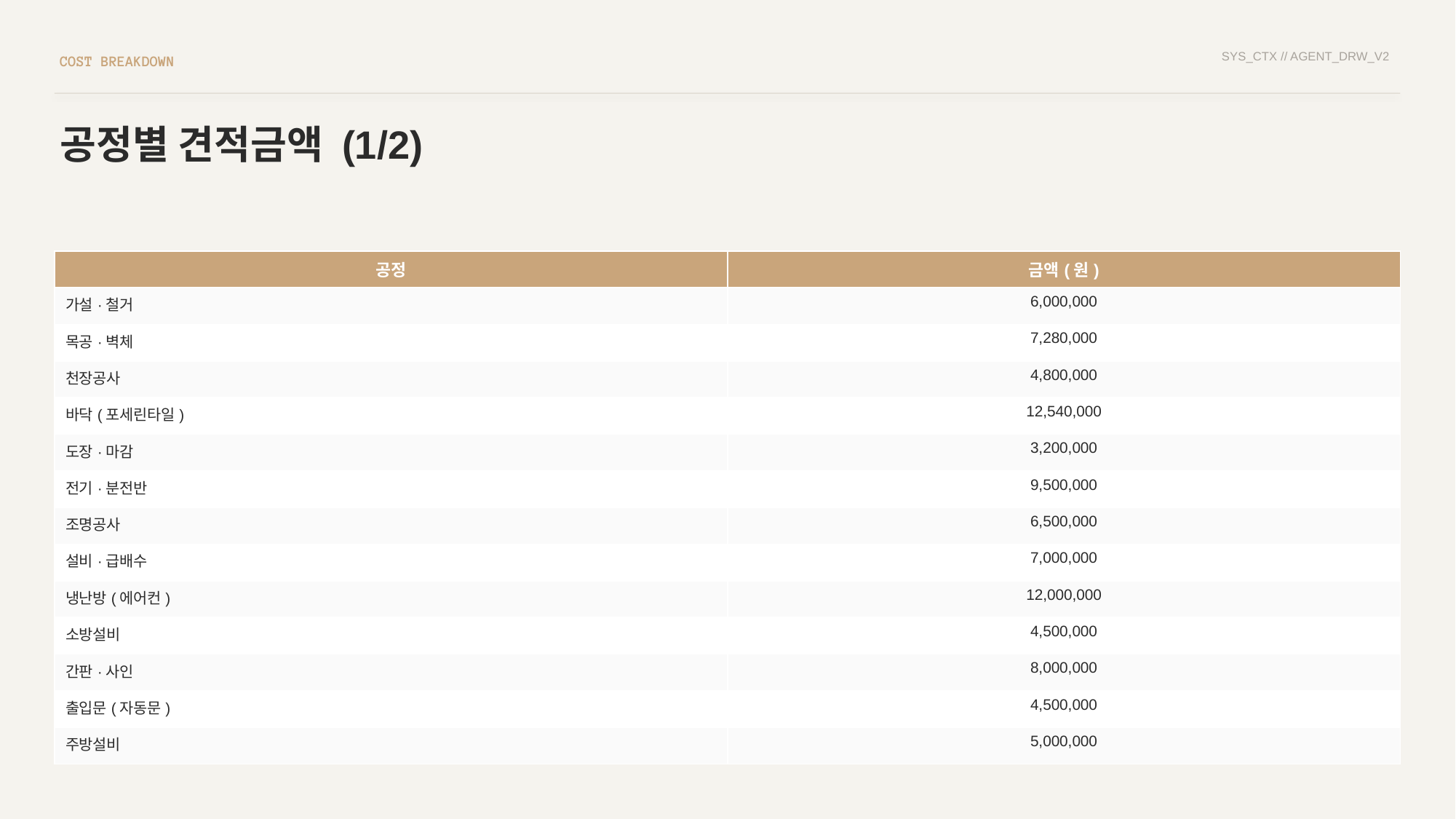

SYS_CTX // AGENT_DRW_V2
COST BREAKDOWN

공정별 견적금액 (1/2)
| 공정 | 금액(원) |
| --- | --- |
| 가설·철거 | 6,000,000 |
| 목공·벽체 | 7,280,000 |
| 천장공사 | 4,800,000 |
| 바닥(포세린타일) | 12,540,000 |
| 도장·마감 | 3,200,000 |
| 전기·분전반 | 9,500,000 |
| 조명공사 | 6,500,000 |
| 설비·급배수 | 7,000,000 |
| 냉난방(에어컨) | 12,000,000 |
| 소방설비 | 4,500,000 |
| 간판·사인 | 8,000,000 |
| 출입문(자동문) | 4,500,000 |
| 주방설비 | 5,000,000 |